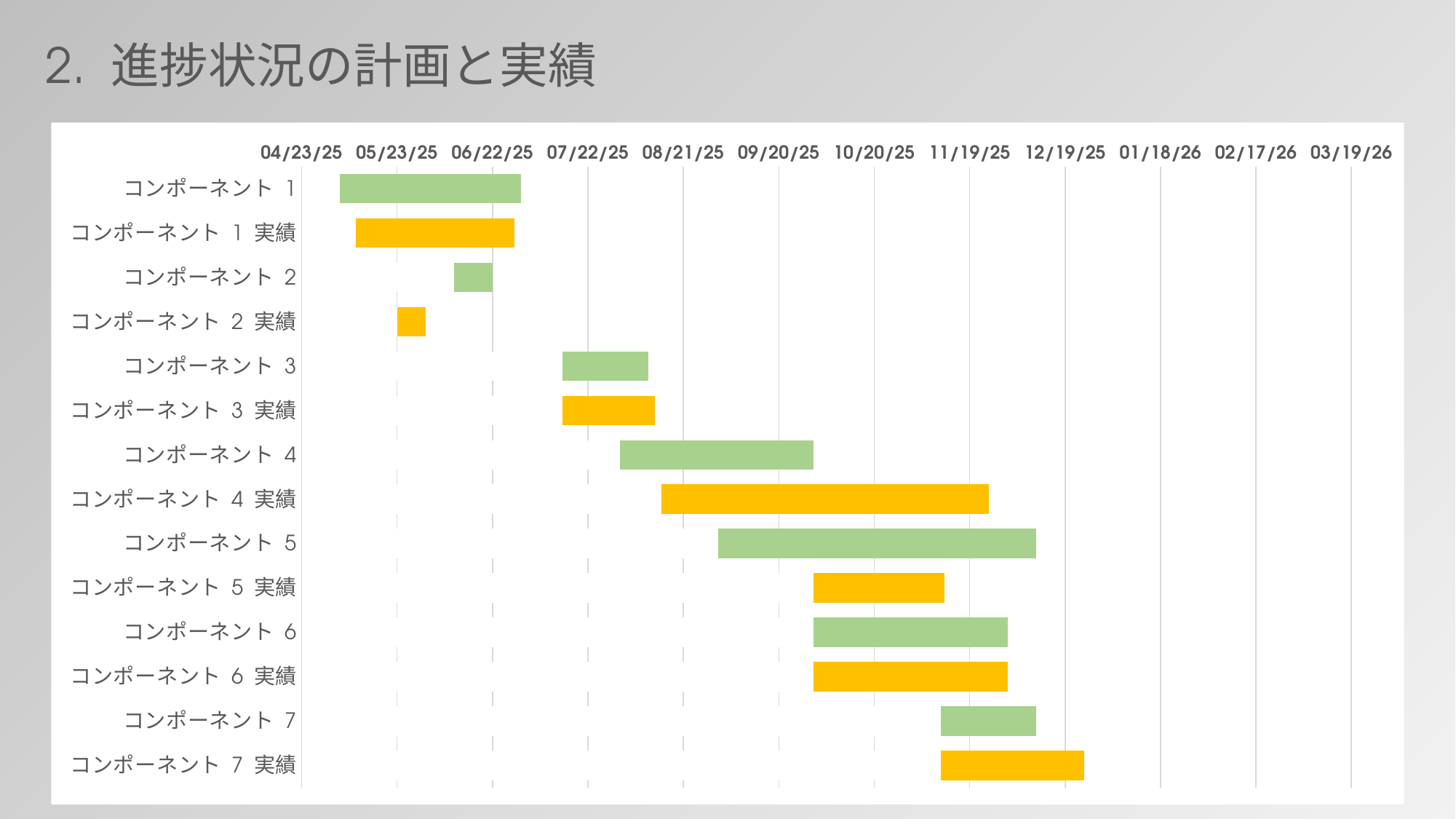

2. 進捗状況の計画と実績

### Chart

| Category | 終了 | 開始 |
|---|---|---|
| コンポーネント 1 | 45839.0 | 45782.0 |
| コンポーネント 1 実績 | 45837.0 | 45787.0 |
| コンポーネント 2 | 45830.0 | 45818.0 |
| コンポーネント 2 実績 | 45809.0 | 45800.0 |
| コンポーネント 3 | 45879.0 | 45852.0 |
| コンポーネント 3 実績 | 45881.0 | 45852.0 |
| コンポーネント 4 | 45931.0 | 45870.0 |
| コンポーネント 4 実績 | 45986.0 | 45883.0 |
| コンポーネント 5 | 46001.0 | 45901.0 |
| コンポーネント 5 実績 | 45972.0 | 45931.0 |
| コンポーネント 6 | 45992.0 | 45931.0 |
| コンポーネント 6 実績 | 45992.0 | 45931.0 |
| コンポーネント 7 | 46001.0 | 45971.0 |
| コンポーネント 7 実績 | 46016.0 | 45971.0 |